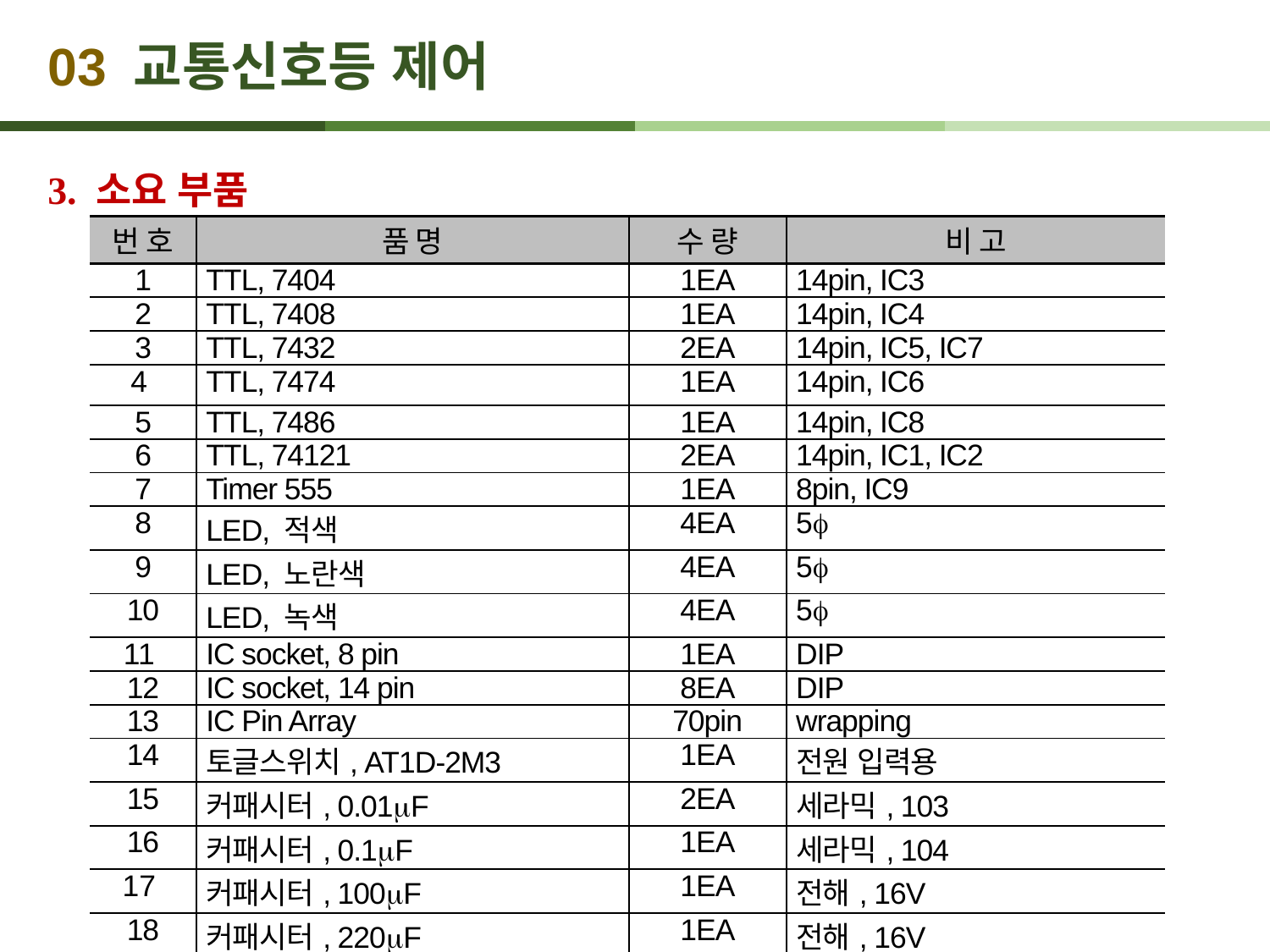

# 03 교통신호등 제어
3. 소요 부품
| 번 호 | 품 명 | 수 량 | 비 고 |
| --- | --- | --- | --- |
| 1 | TTL, 7404 | 1EA | 14pin, IC3 |
| 2 | TTL, 7408 | 1EA | 14pin, IC4 |
| 3 | TTL, 7432 | 2EA | 14pin, IC5, IC7 |
| 4 | TTL, 7474 | 1EA | 14pin, IC6 |
| 5 | TTL, 7486 | 1EA | 14pin, IC8 |
| 6 | TTL, 74121 | 2EA | 14pin, IC1, IC2 |
| 7 | Timer 555 | 1EA | 8pin, IC9 |
| 8 | LED, 적색 | 4EA | 5φ |
| 9 | LED, 노란색 | 4EA | 5φ |
| 10 | LED, 녹색 | 4EA | 5φ |
| 11 | IC socket, 8 pin | 1EA | DIP |
| 12 | IC socket, 14 pin | 8EA | DIP |
| 13 | IC Pin Array | 70pin | wrapping |
| 14 | 토글스위치, AT1D-2M3 | 1EA | 전원 입력용 |
| 15 | 커패시터, 0.01μF | 2EA | 세라믹, 103 |
| 16 | 커패시터, 0.1μF | 1EA | 세라믹, 104 |
| 17 | 커패시터, 100μF | 1EA | 전해, 16V |
| 18 | 커패시터, 220μF | 1EA | 전해, 16V |